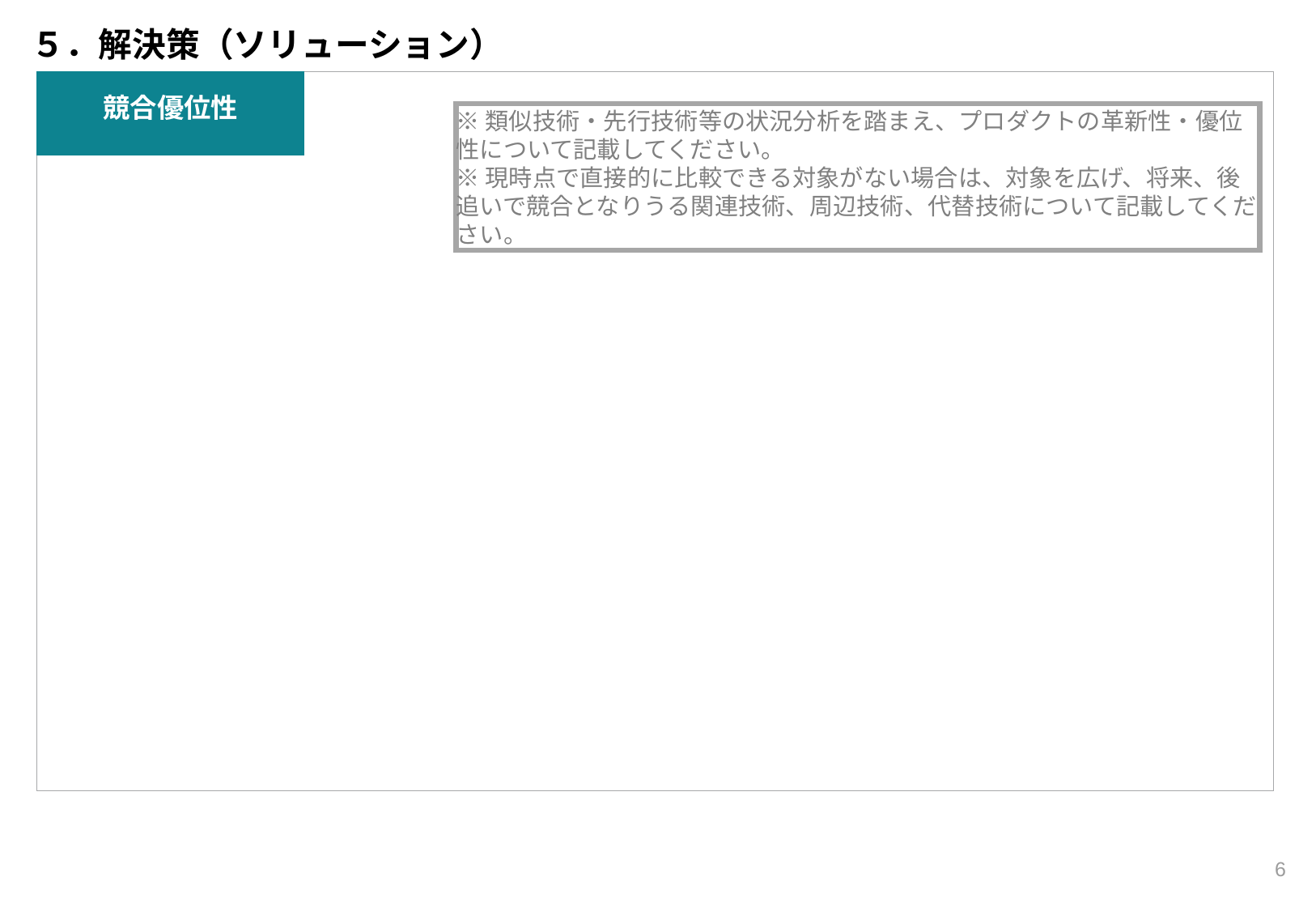

５．解決策（ソリューション）
競合優位性

※類似技術・先行技術等の状況分析を踏まえ、プロダクトの革新性・優位性について記載してください。
※現時点で直接的に比較できる対象がない場合は、対象を広げ、将来、後追いで競合となりうる関連技術、周辺技術、代替技術について記載してください。
6